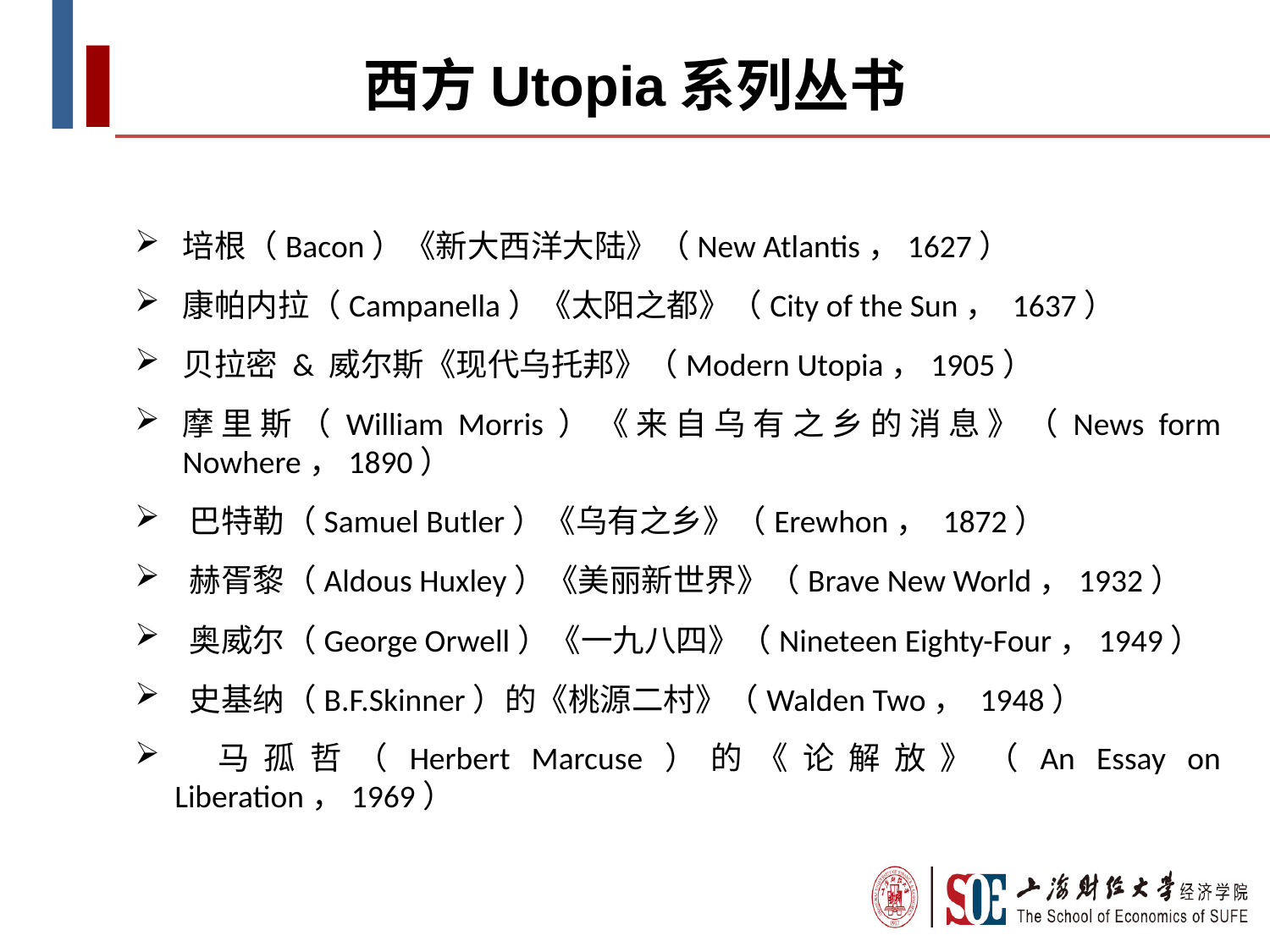

西方Utopia系列丛书
培根（Bacon）《新大西洋大陆》（New Atlantis，1627）
康帕内拉（Campanella）《太阳之都》（City of the Sun， 1637）
贝拉密 & 威尔斯《现代乌托邦》（Modern Utopia，1905）
摩里斯（William Morris）《来自乌有之乡的消息》（News form Nowhere，1890）
 巴特勒（Samuel Butler）《乌有之乡》（Erewhon， 1872）
 赫胥黎（Aldous Huxley）《美丽新世界》（Brave New World，1932）
 奥威尔（George Orwell）《一九八四》（Nineteen Eighty-Four，1949）
 史基纳（B.F.Skinner）的《桃源二村》（Walden Two， 1948）
 马孤哲（Herbert Marcuse）的《论解放》（An Essay on Liberation，1969）